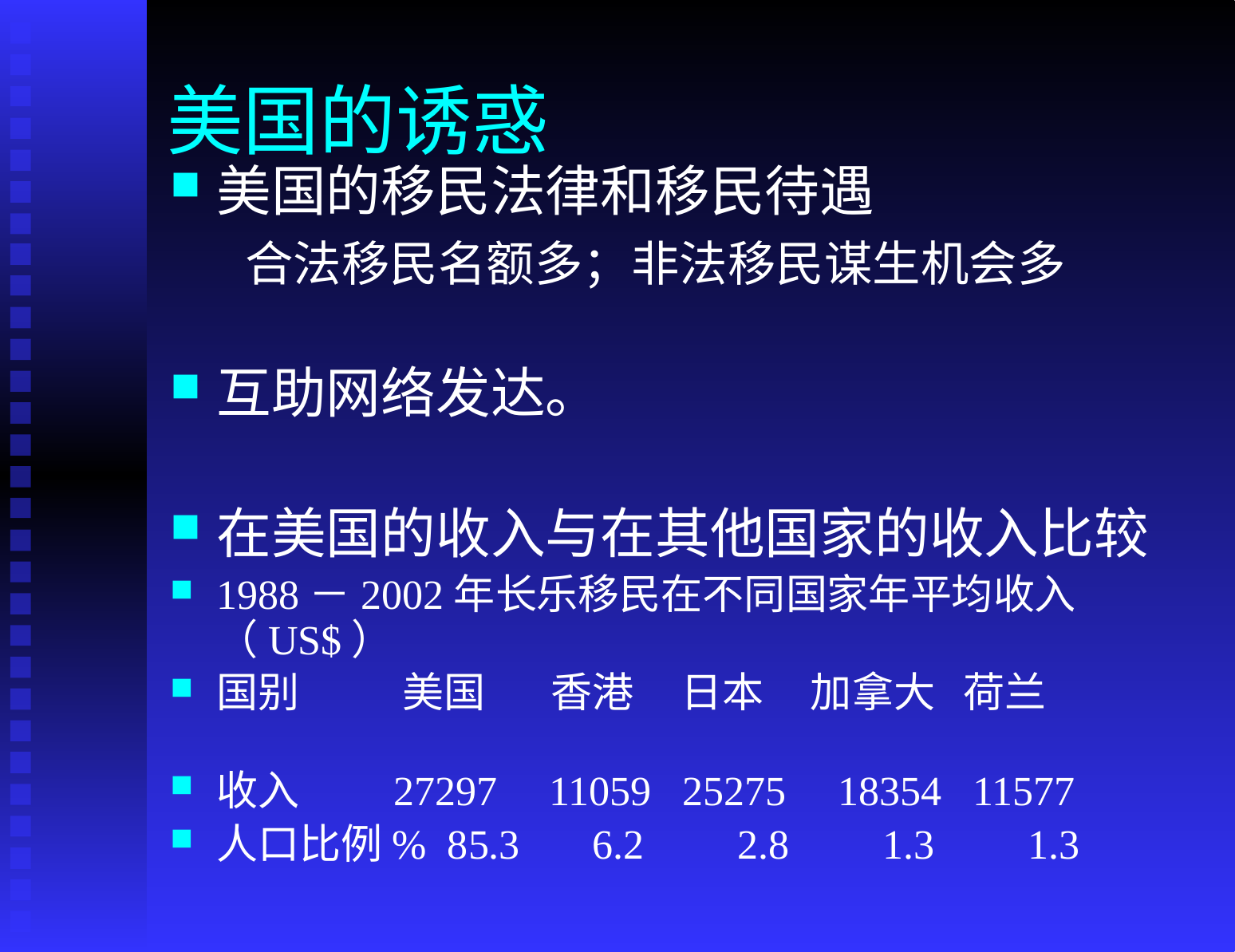

# 美国的诱惑
美国的移民法律和移民待遇
     合法移民名额多；非法移民谋生机会多

互助网络发达。

在美国的收入与在其他国家的收入比较
1988－2002年长乐移民在不同国家年平均收入（US$）
国别           美国       香港     日本     加拿大   荷兰
收入         27297     11059   25275     18354   11577
人口比例%  85.3       6.2         2.8         1.3         1.3